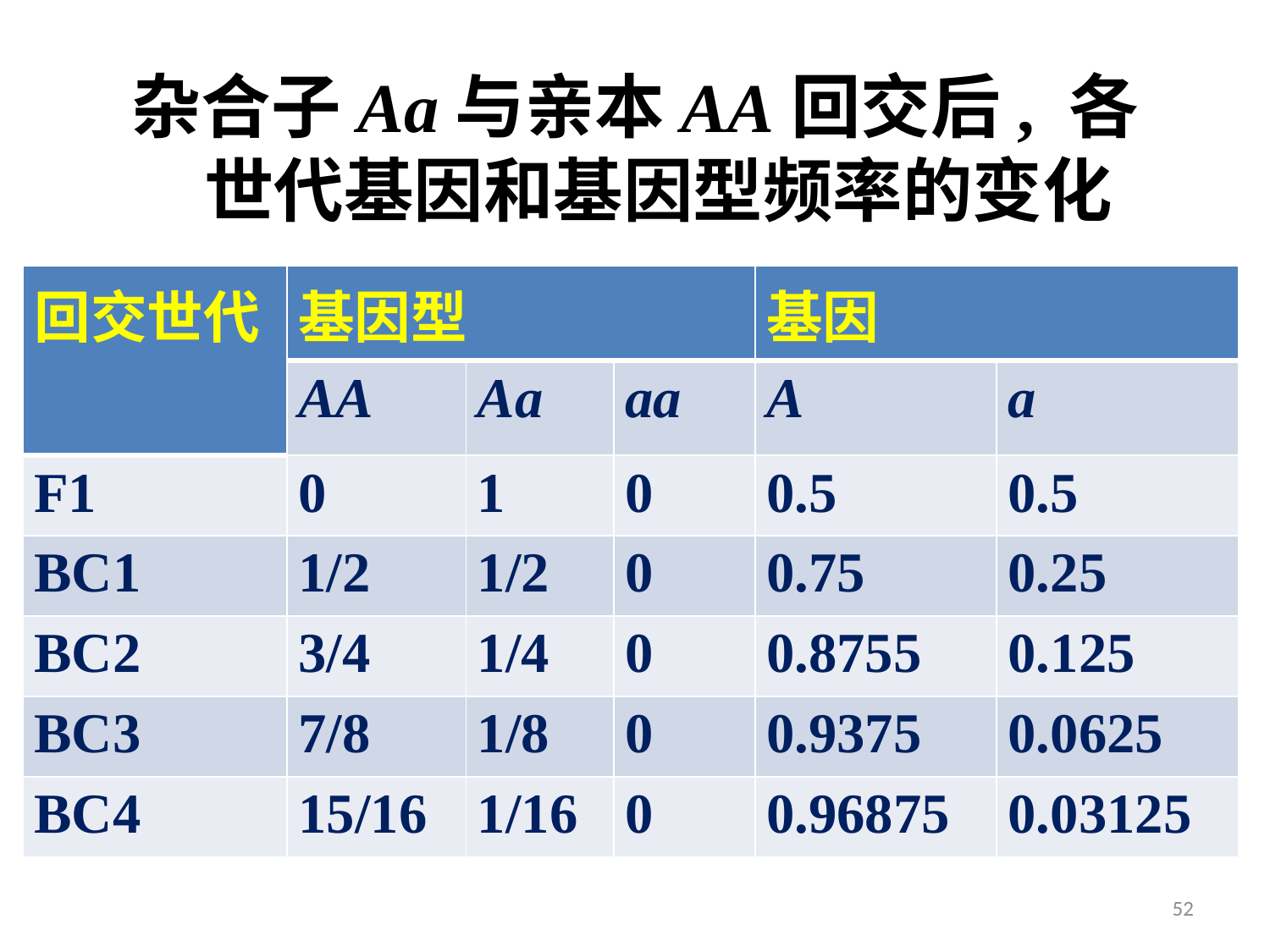

#
杂合子Aa与亲本AA回交后, 各世代基因和基因型频率的变化

| 回交世代 | 基因型 |  |  | 基因 |  |
| --- | --- | --- | --- | --- | --- |
|  | AA | Aa | aa | A | a |
| F1 | 0 | 1 | 0 | 0.5 | 0.5 |
| BC1 | 1/2 | 1/2 | 0 | 0.75 | 0.25 |
| BC2 | 3/4 | 1/4 | 0 | 0.8755 | 0.125 |
| BC3 | 7/8 | 1/8 | 0 | 0.9375 | 0.0625 |
| BC4 | 15/16 | 1/16 | 0 | 0.96875 | 0.03125 |
52